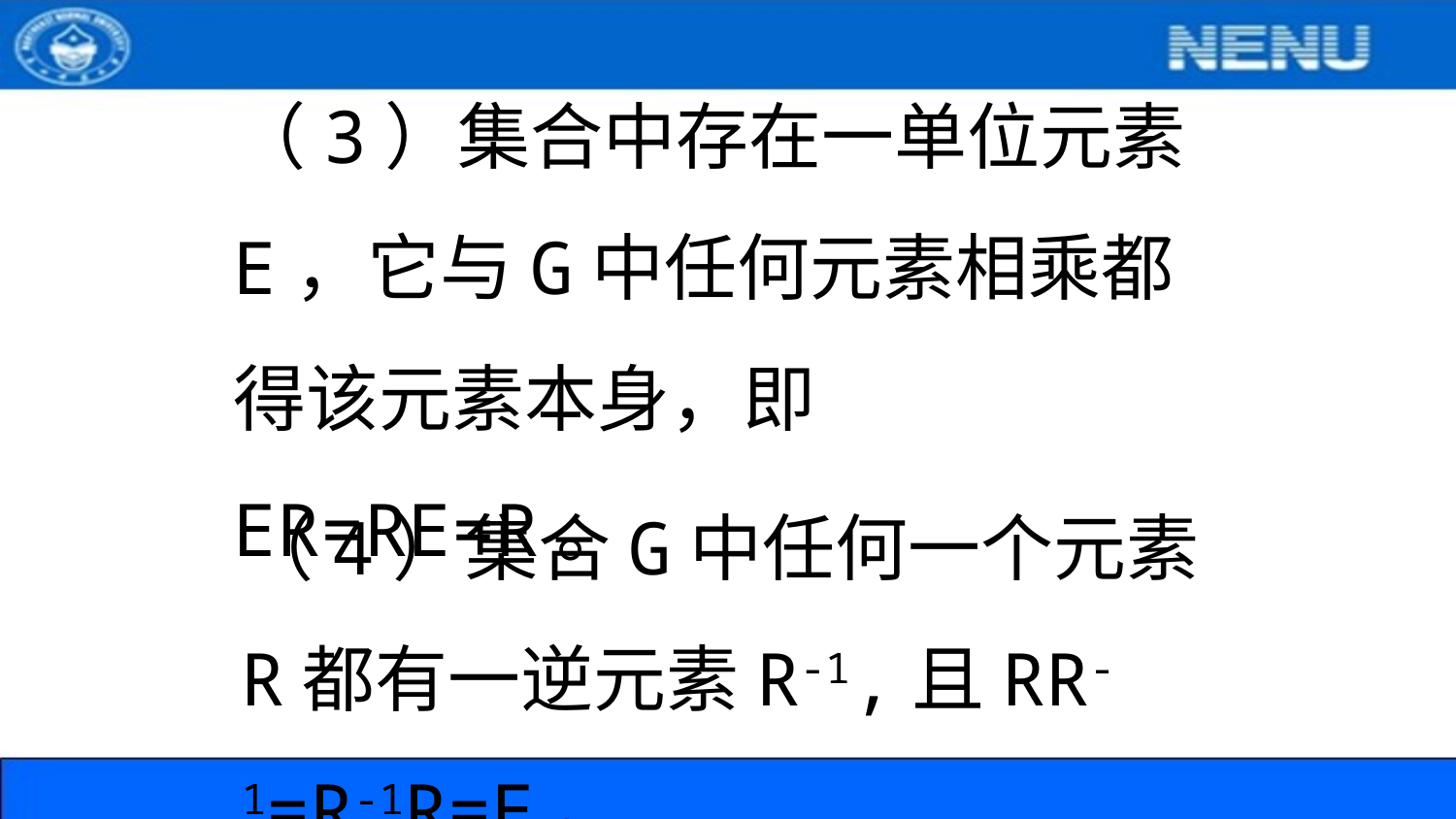

（3）集合中存在一单位元素E，它与G中任何元素相乘都得该元素本身，即ER=RE=R。
（4）集合G中任何一个元素R都有一逆元素R-1,且RR-1=R-1R=E。